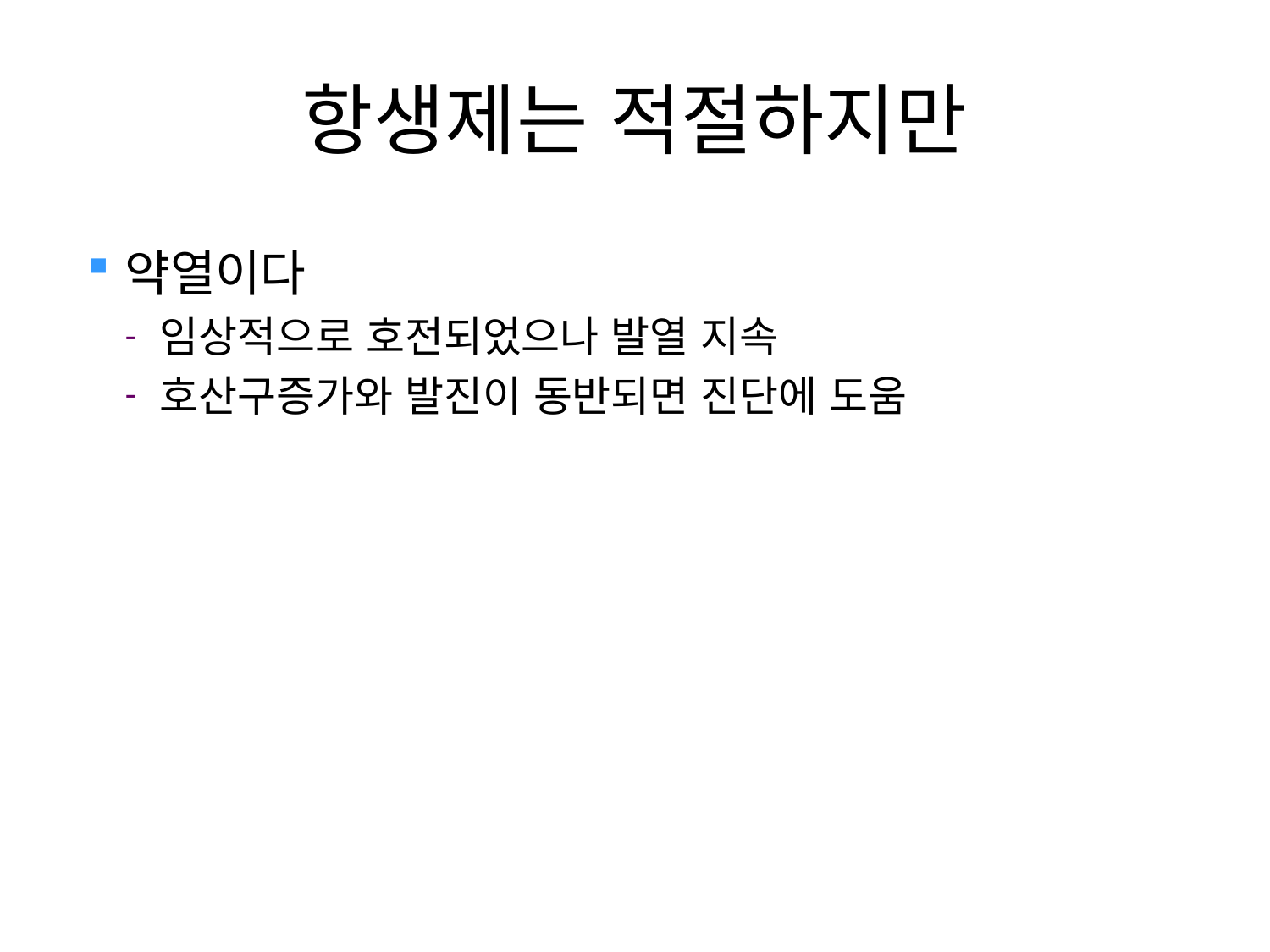

# 항생제는 적절하지만
약열이다
임상적으로 호전되었으나 발열 지속
호산구증가와 발진이 동반되면 진단에 도움